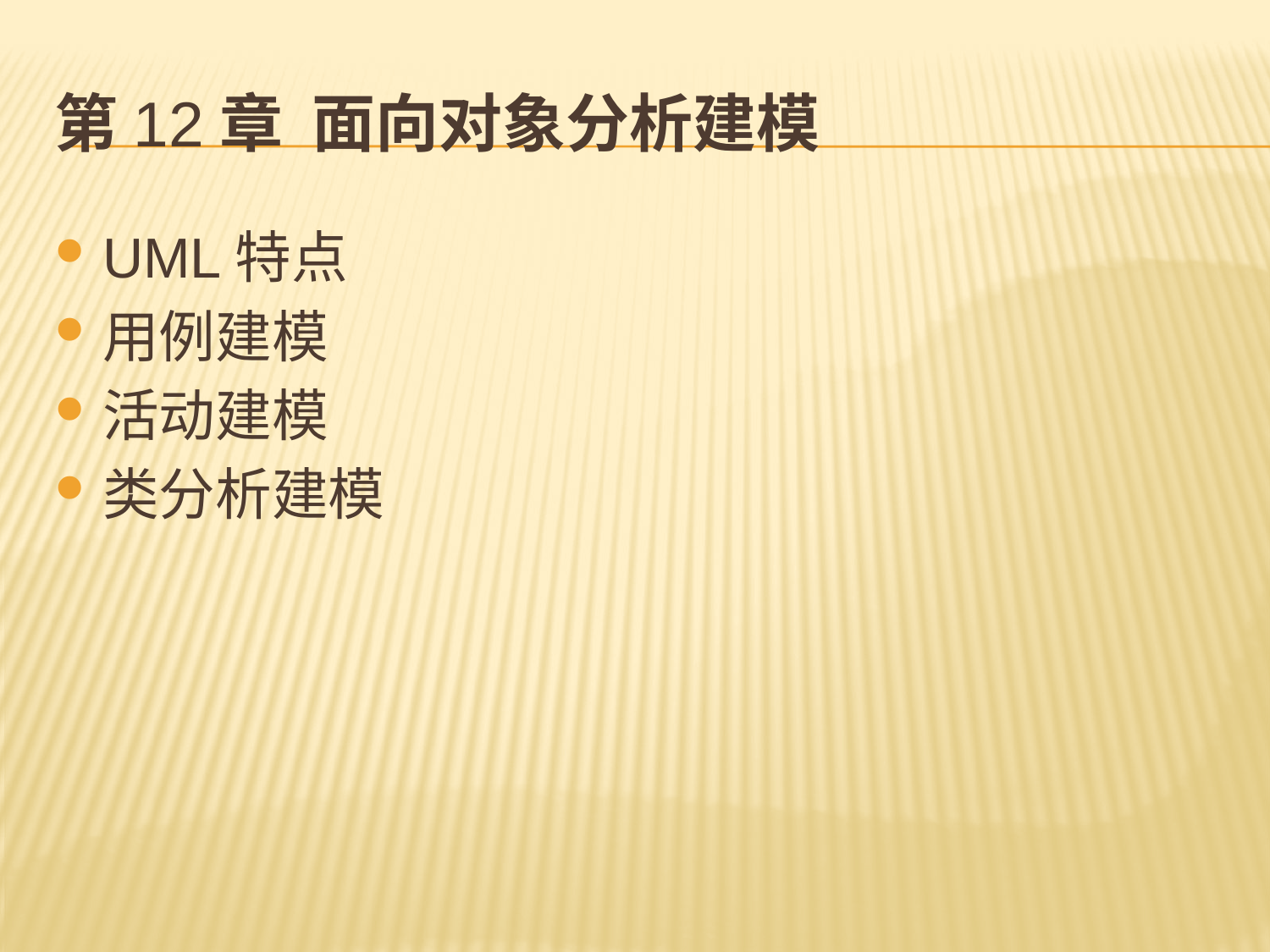

# 第12章  面向对象分析建模
UML特点
用例建模
活动建模
类分析建模